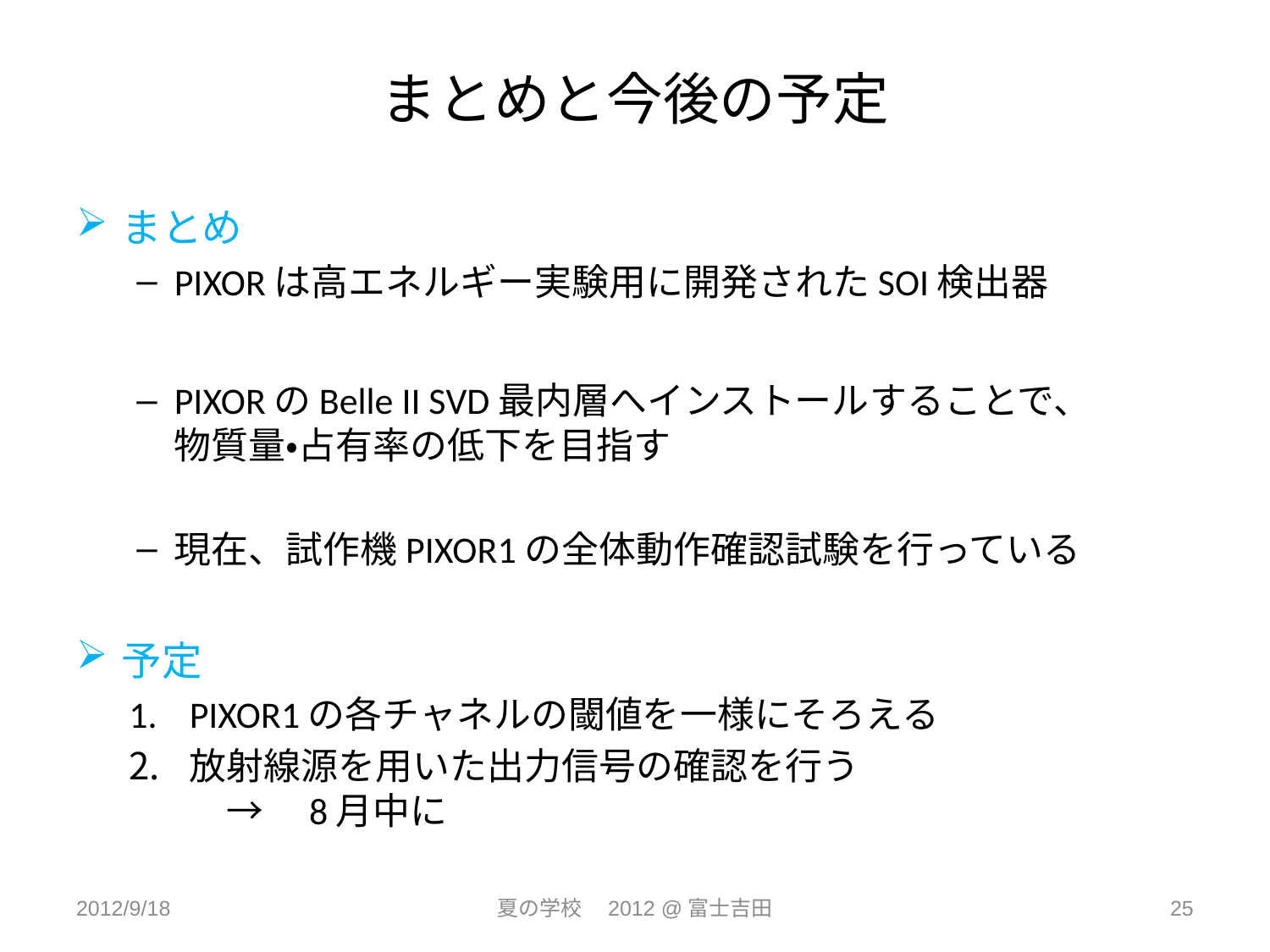

# まとめと今後の予定
まとめ
PIXORは高エネルギー実験用に開発されたSOI検出器

PIXORのBelle II SVD最内層へインストールすることで、
物質量・占有率の低下を目指す

現在、試作機PIXOR1の全体動作確認試験を行っている

予定
PIXOR1の各チャネルの閾値を一様にそろえる
放射線源を用いた出力信号の確認を行う
　→　8月中に
2012/9/18
夏の学校　2012 @富士吉田
25